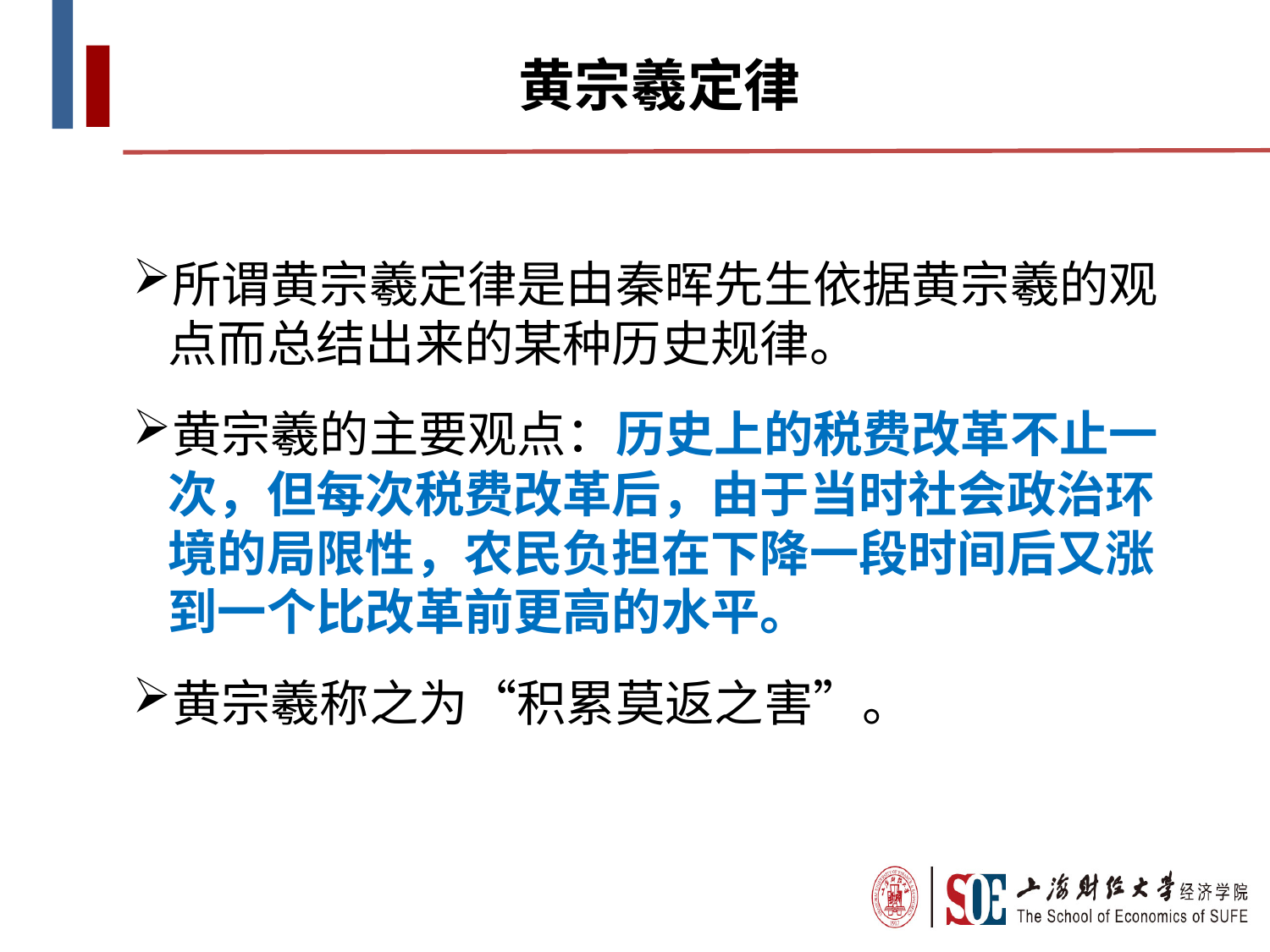

# 黄宗羲定律
所谓黄宗羲定律是由秦晖先生依据黄宗羲的观点而总结出来的某种历史规律。
黄宗羲的主要观点：历史上的税费改革不止一次，但每次税费改革后，由于当时社会政治环境的局限性，农民负担在下降一段时间后又涨到一个比改革前更高的水平。
黄宗羲称之为“积累莫返之害”。